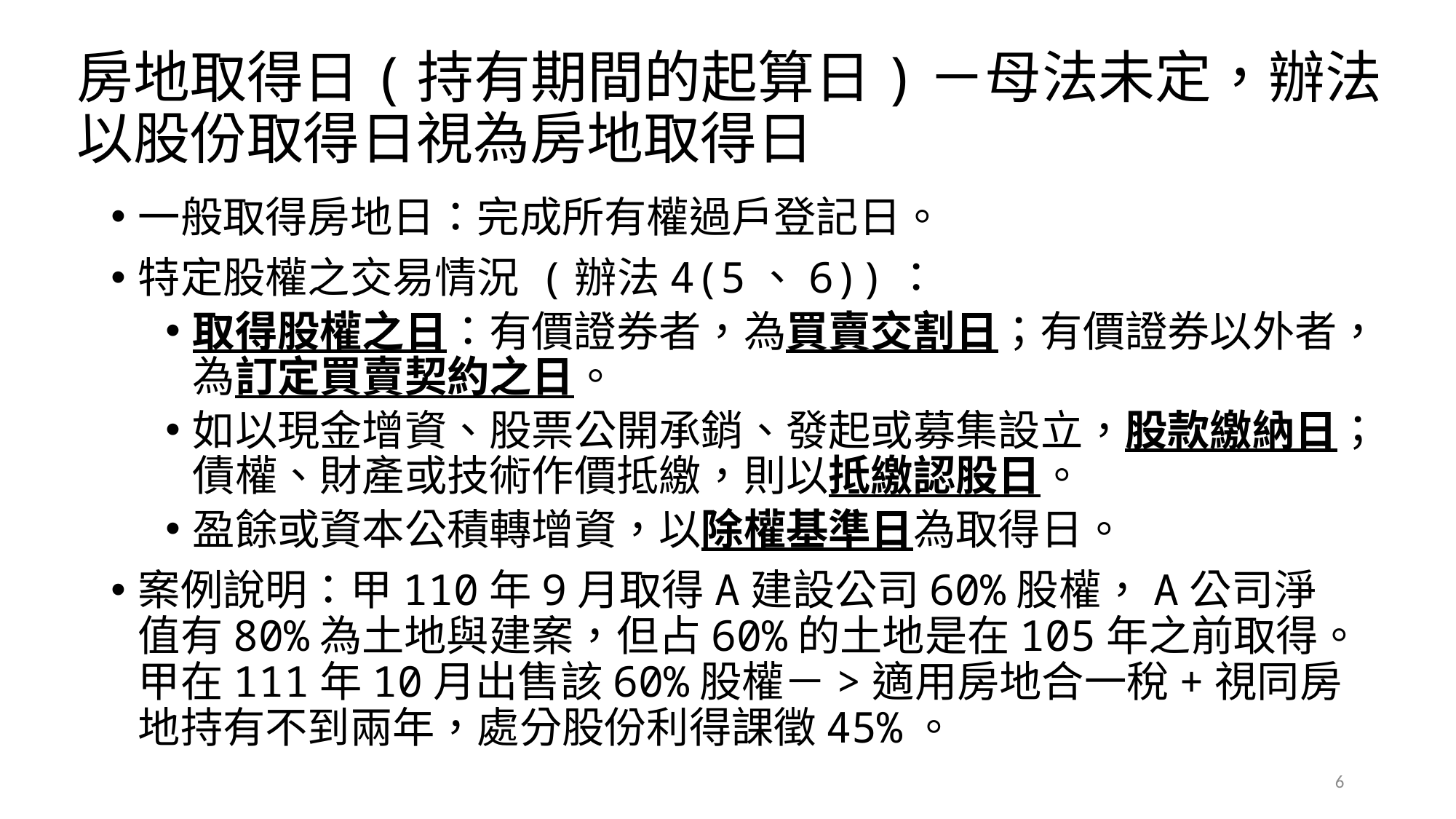

# 房地取得日(持有期間的起算日)－母法未定，辦法以股份取得日視為房地取得日
一般取得房地日：完成所有權過戶登記日。
特定股權之交易情況 (辦法4(5、6))：
取得股權之日：有價證券者，為買賣交割日；有價證券以外者，為訂定買賣契約之日。
如以現金增資、股票公開承銷、發起或募集設立，股款繳納日；債權、財產或技術作價抵繳，則以抵繳認股日。
盈餘或資本公積轉增資，以除權基準日為取得日。
案例說明：甲110年9月取得A建設公司60%股權，A公司淨值有80%為土地與建案，但占60%的土地是在105年之前取得。甲在111年10月出售該60%股權－>適用房地合一稅+視同房地持有不到兩年，處分股份利得課徵45%。
6